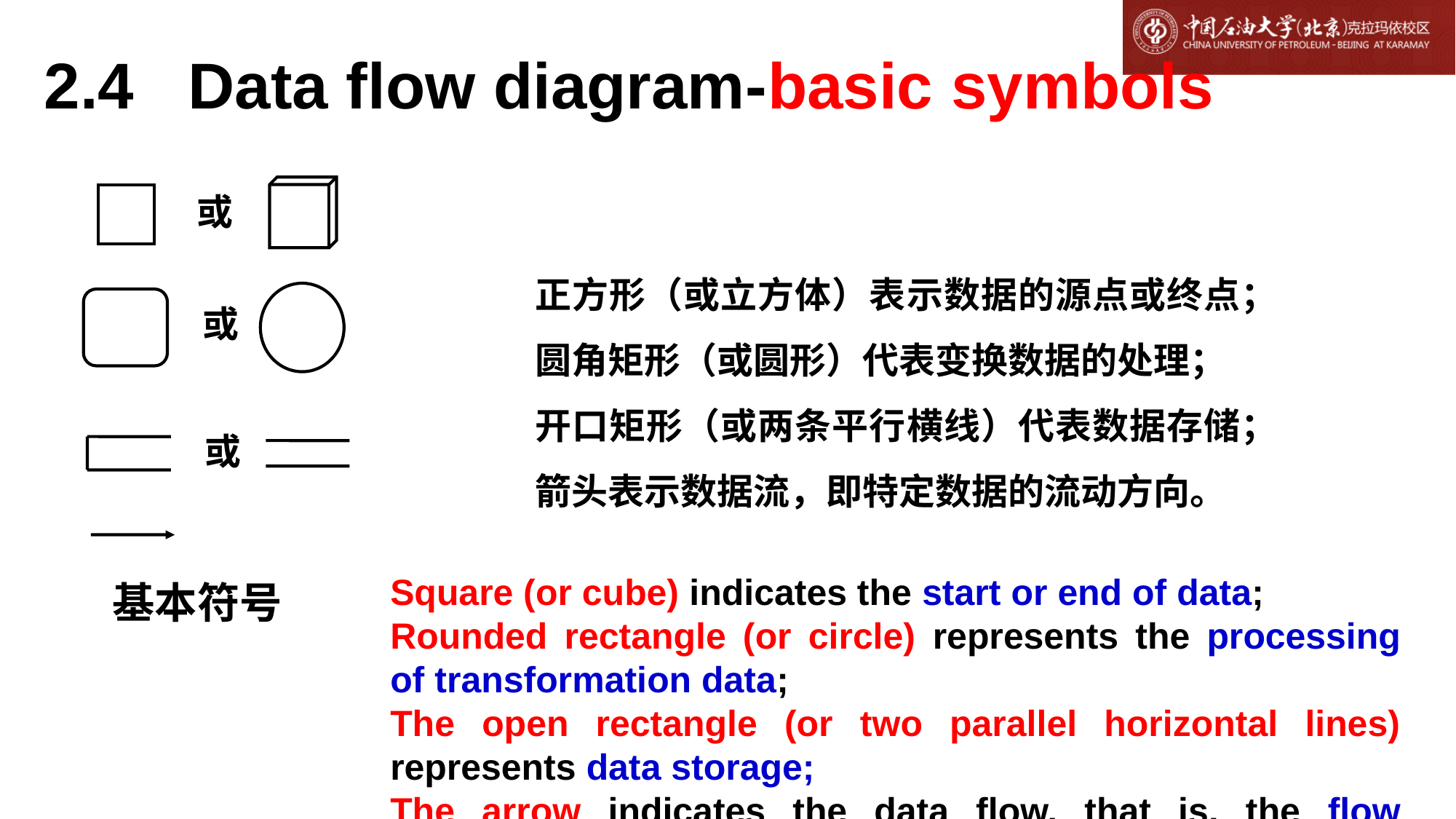

# 2.4   Data flow diagram-basic symbols

或

或
或

基本符号
正方形（或立方体）表示数据的源点或终点；
圆角矩形（或圆形）代表变换数据的处理；
开口矩形（或两条平行横线）代表数据存储；
箭头表示数据流，即特定数据的流动方向。
Square (or cube) indicates the start or end of data;
Rounded rectangle (or circle) represents the processing of transformation data;
The open rectangle (or two parallel horizontal lines) represents data storage;
The arrow indicates the data flow, that is, the flow direction of specific data.